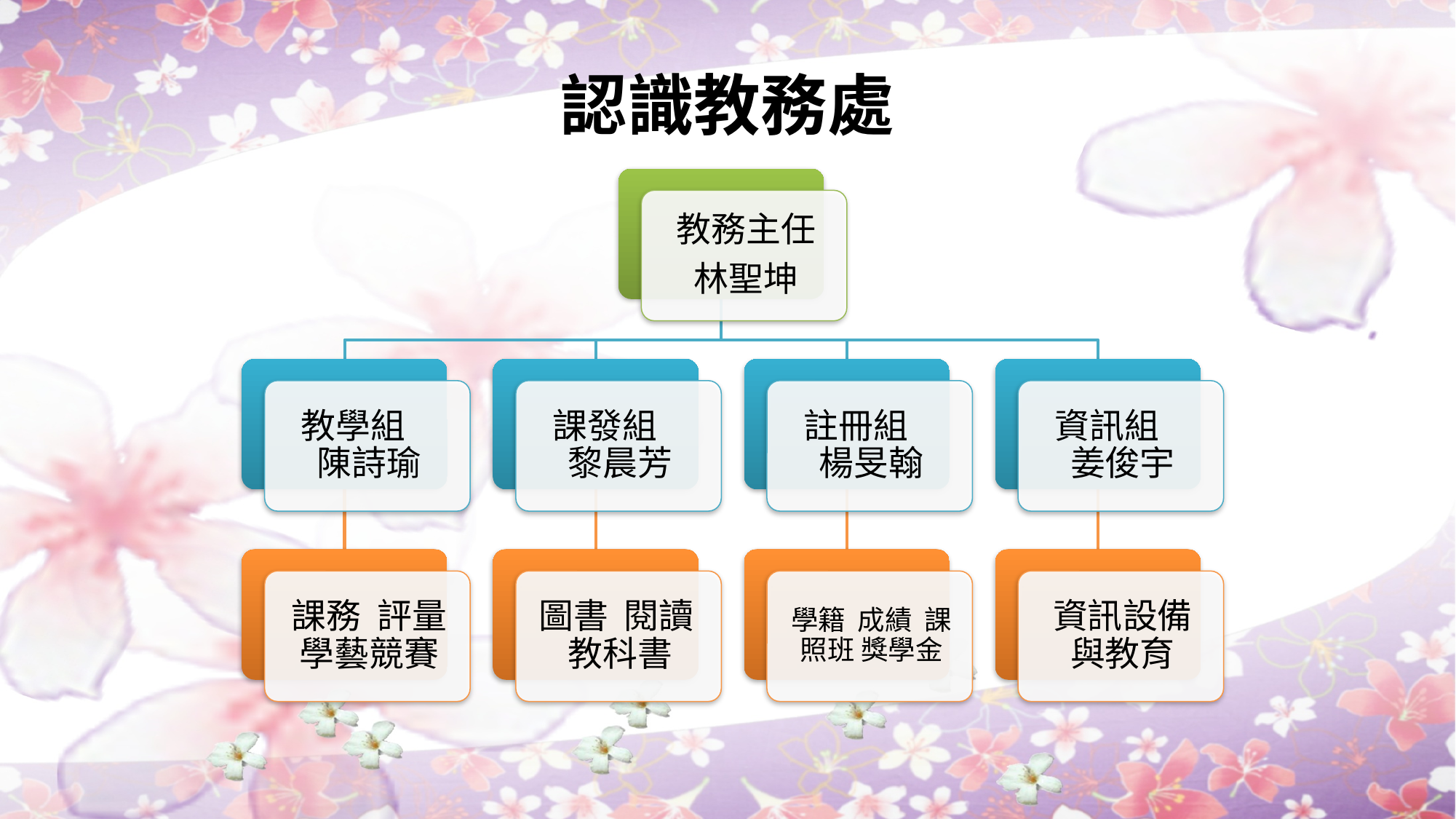

# 認識教務處
教務主任
林聖坤
教學組     陳詩瑜
課務  評量 學藝競賽
課發組     黎晨芳
圖書  閱讀  教科書
註冊組     楊旻翰
學籍  成績  課照班 獎學金
資訊組     姜俊宇
資訊設備與教育